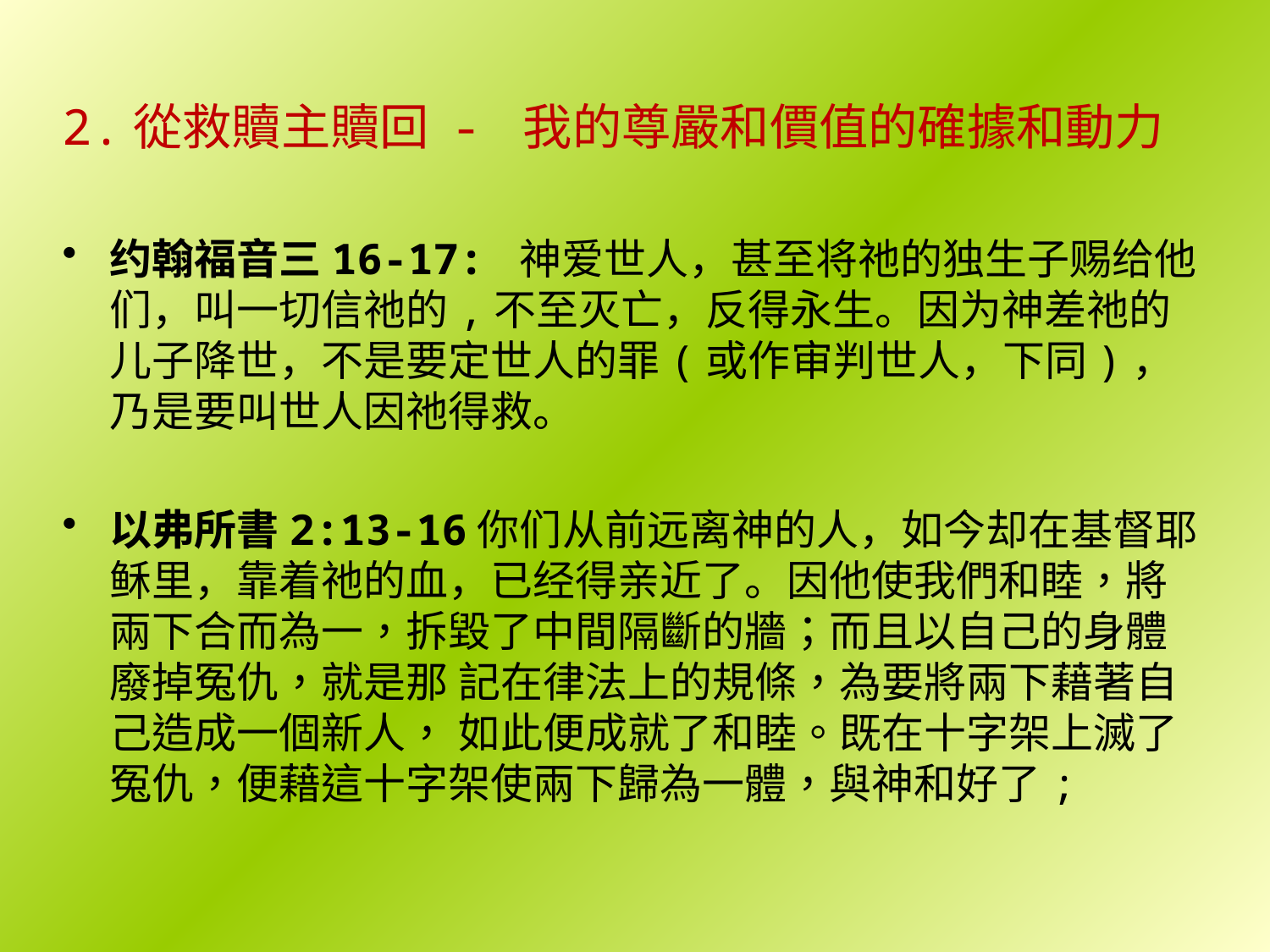

2.從救贖主贖回 - 我的尊嚴和價值的確據和動力

约翰福音三16-17: 神爱世人，甚至将祂的独生子赐给他们，叫一切信祂的,不至灭亡，反得永生。因为神差祂的儿子降世，不是要定世人的罪(或作审判世人，下同)，乃是要叫世人因祂得救。

以弗所書2:13-16你们从前远离神的人，如今却在基督耶稣里，靠着祂的血，已经得亲近了。因他使我們和睦，將兩下合而為一，拆毀了中間隔斷的牆；而且以自己的身體廢掉冤仇，就是那 記在律法上的規條，為要將兩下藉著自己造成一個新人， 如此便成就了和睦。既在十字架上滅了冤仇，便藉這十字架使兩下歸為一體，與神和好了;